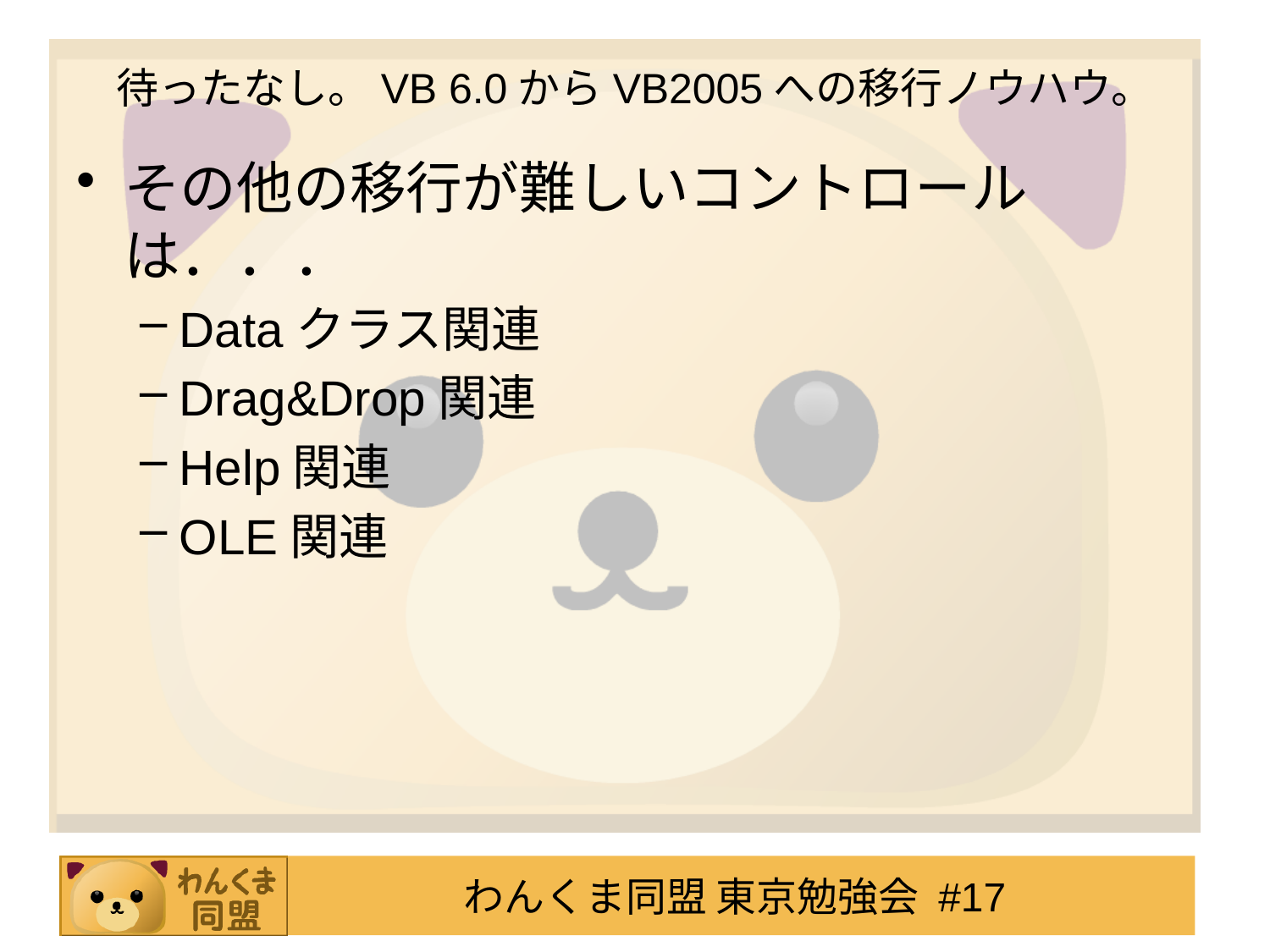

# 待ったなし。VB 6.0からVB2005への移行ノウハウ。
その他の移行が難しいコントロールは．．．
Dataクラス関連
Drag&Drop関連
Help関連
OLE関連